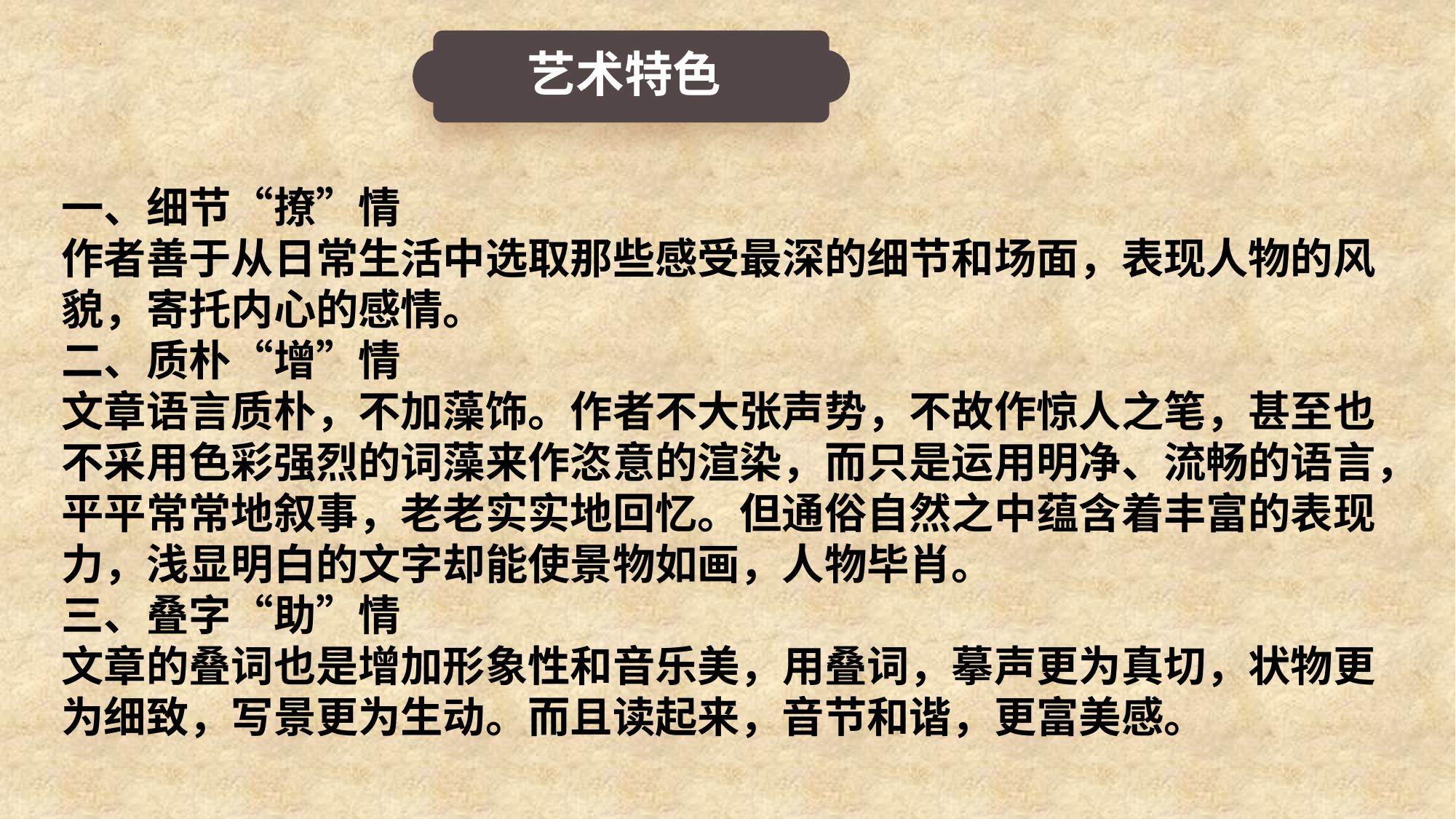

艺术特色
一、细节“撩”情
作者善于从日常生活中选取那些感受最深的细节和场面，表现人物的风貌，寄托内心的感情。
二、质朴“增”情
文章语言质朴，不加藻饰。作者不大张声势，不故作惊人之笔，甚至也不采用色彩强烈的词藻来作恣意的渲染，而只是运用明净、流畅的语言，平平常常地叙事，老老实实地回忆。但通俗自然之中蕴含着丰富的表现力，浅显明白的文字却能使景物如画，人物毕肖。
三、叠字“助”情
文章的叠词也是增加形象性和音乐美，用叠词，摹声更为真切，状物更为细致，写景更为生动。而且读起来，音节和谐，更富美感。